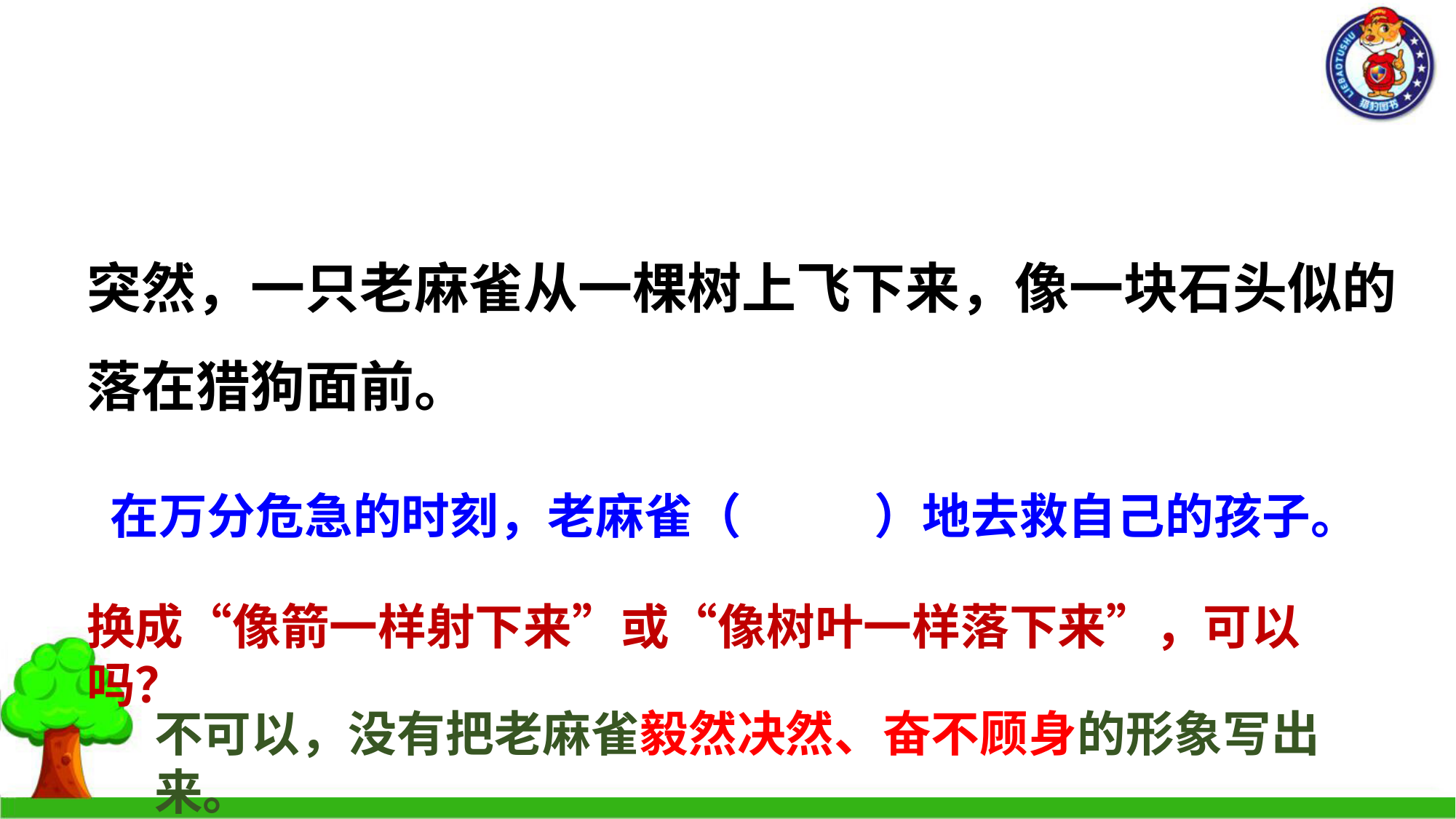

突然，一只老麻雀从一棵树上飞下来，像一块石头似的落在猎狗面前。
在万分危急的时刻，老麻雀（            ）地去救自己的孩子。
换成“像箭一样射下来”或“像树叶一样落下来”，可以吗？
不可以，没有把老麻雀毅然决然、奋不顾身的形象写出来。